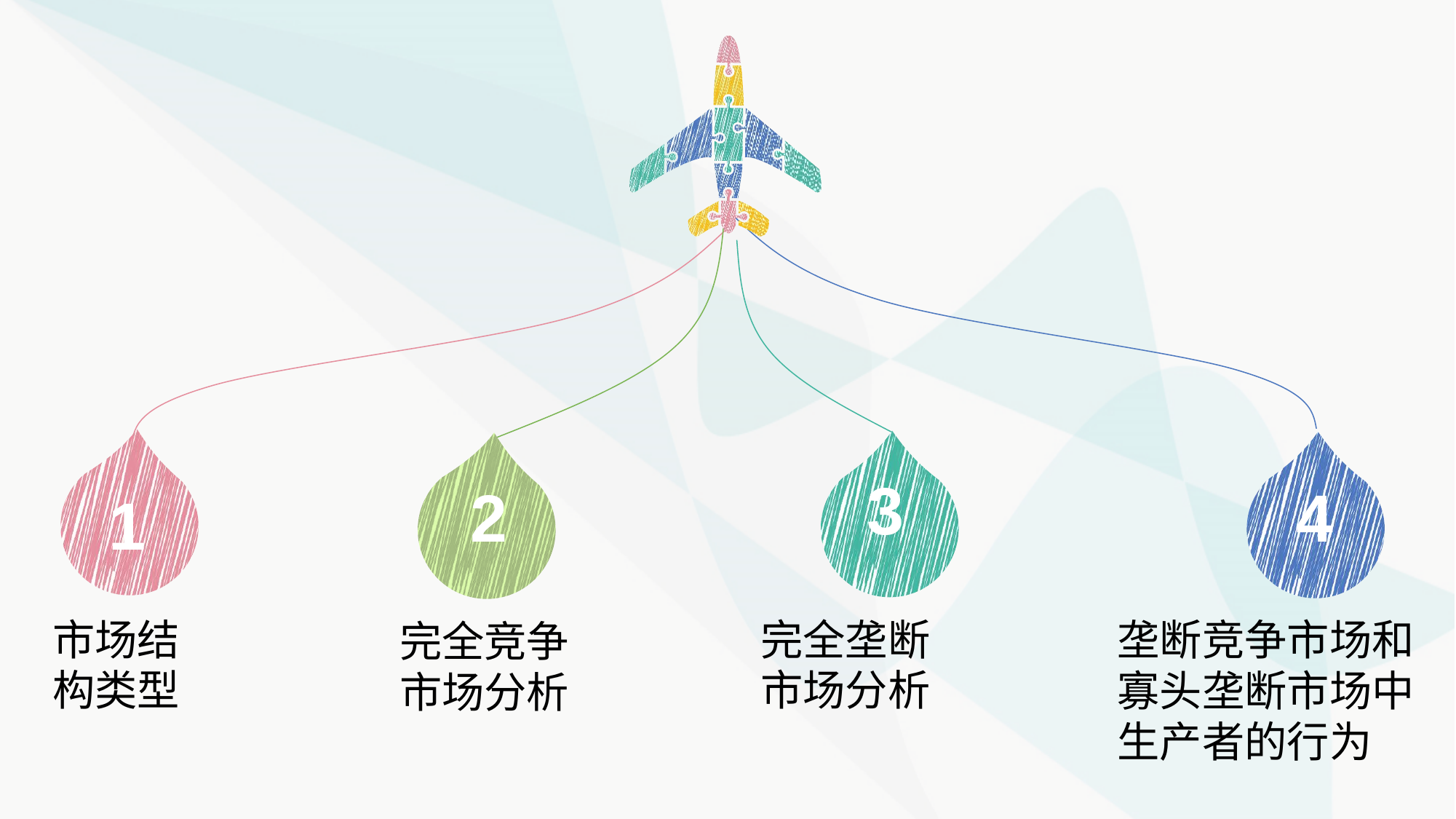

4

2

1

3
市场结构类型
完全垄断市场分析
垄断竞争市场和寡头垄断市场中生产者的行为
完全竞争市场分析